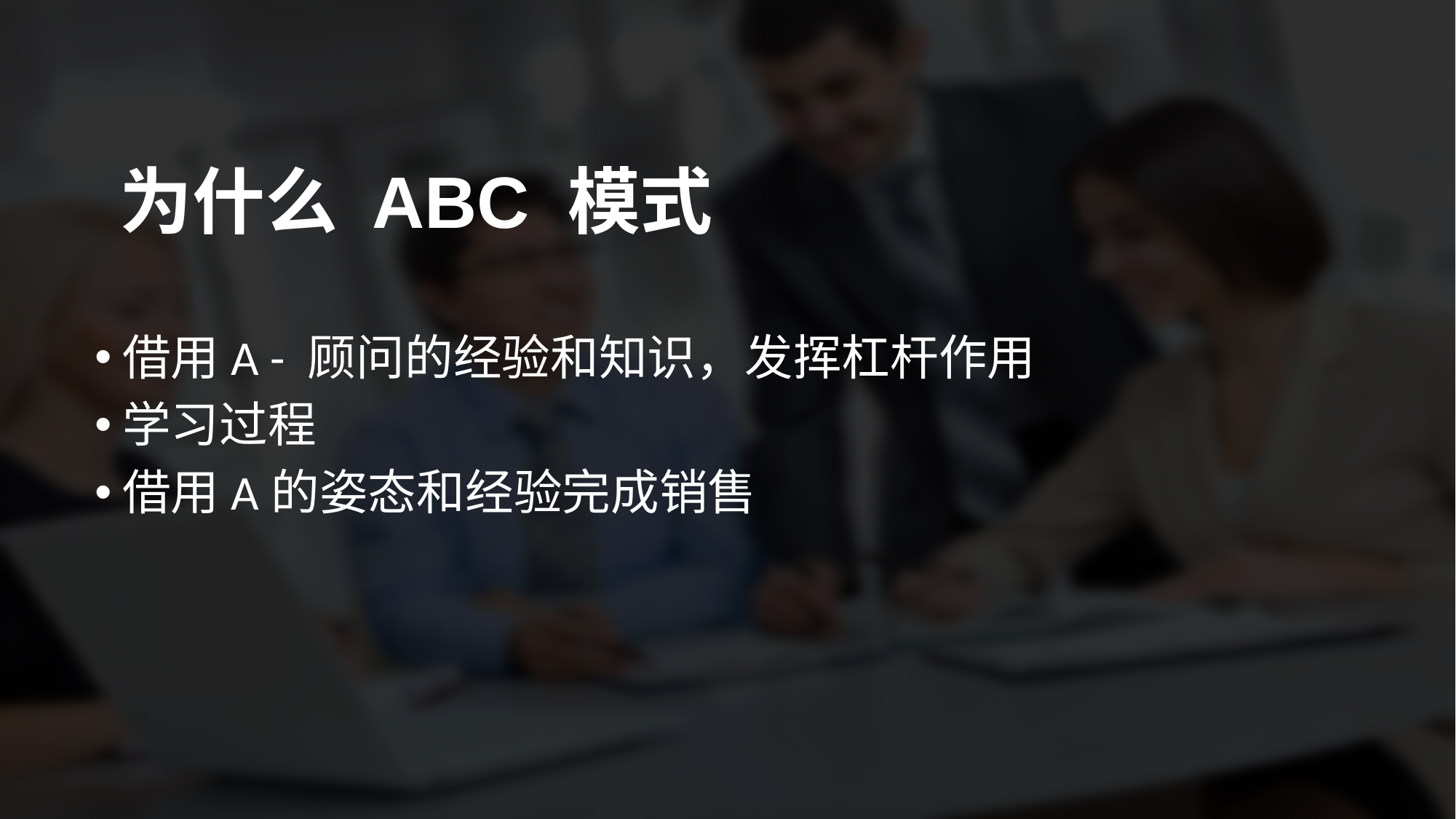

为什么 ABC 模式

借用A - 顾问的经验和知识，发挥杠杆作用
学习过程
借用A的姿态和经验完成销售